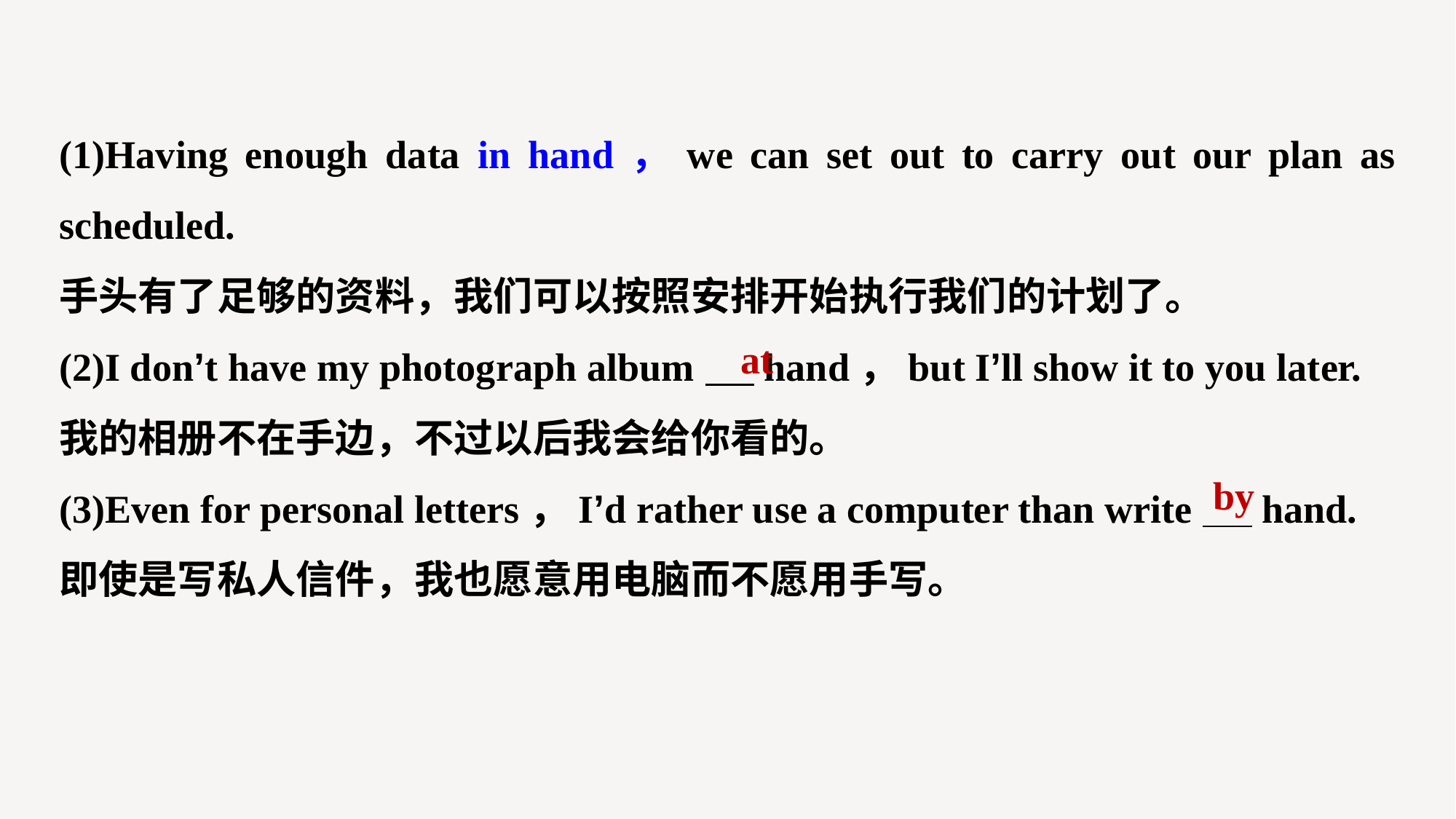

(1)Having enough data in hand，we can set out to carry out our plan as scheduled.
手头有了足够的资料，我们可以按照安排开始执行我们的计划了。
(2)I don’t have my photograph album       hand，but I’ll show it to you later.
我的相册不在手边，不过以后我会给你看的。
(3)Even for personal letters，I’d rather use a computer than write       hand.
即使是写私人信件，我也愿意用电脑而不愿用手写。
at
by